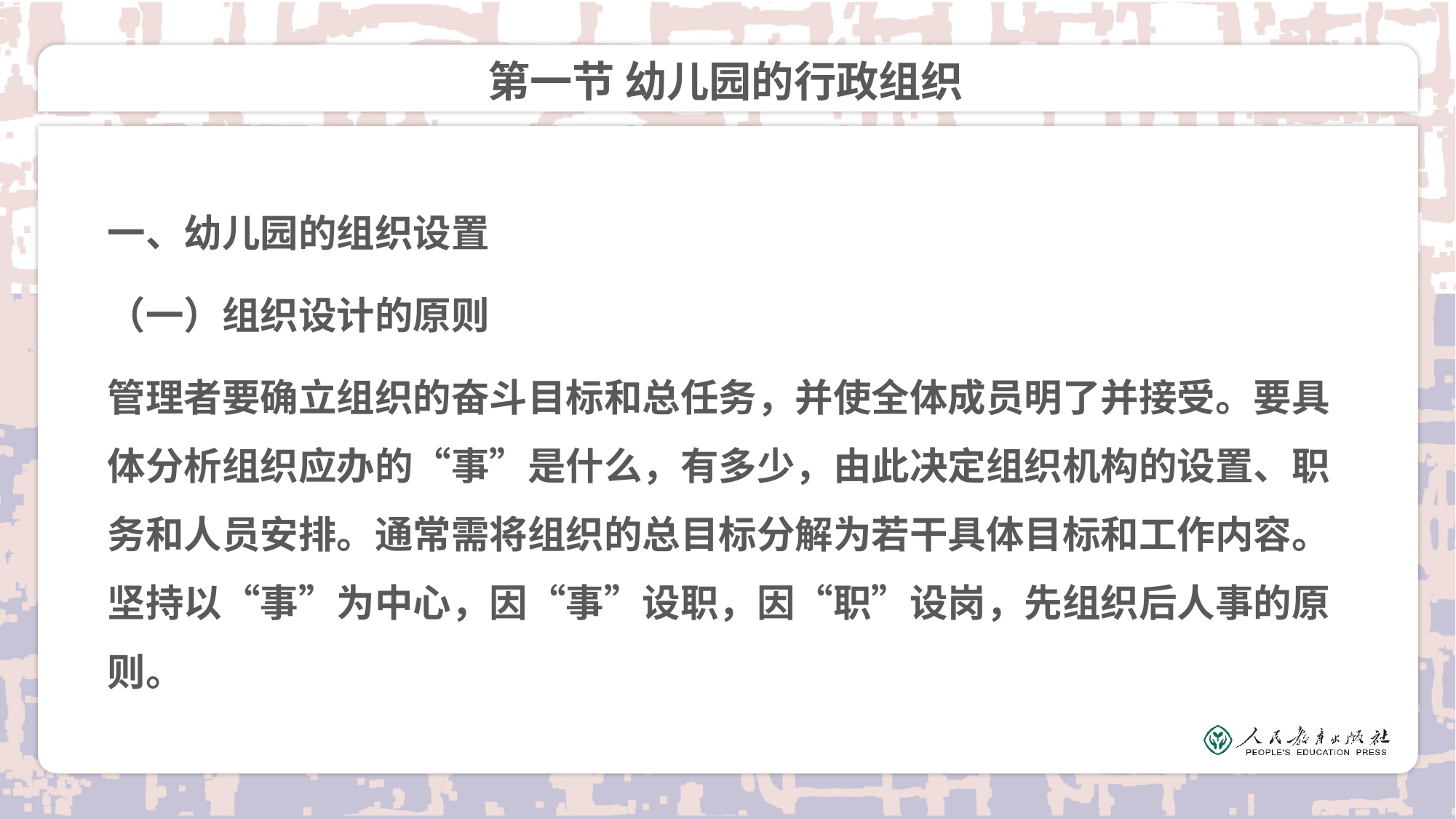

# 第一节 幼儿园的行政组织
一、幼儿园的组织设置
（一）组织设计的原则
管理者要确立组织的奋斗目标和总任务，并使全体成员明了并接受。要具体分析组织应办的“事”是什么，有多少，由此决定组织机构的设置、职务和人员安排。通常需将组织的总目标分解为若干具体目标和工作内容。坚持以“事”为中心，因“事”设职，因“职”设岗，先组织后人事的原则。